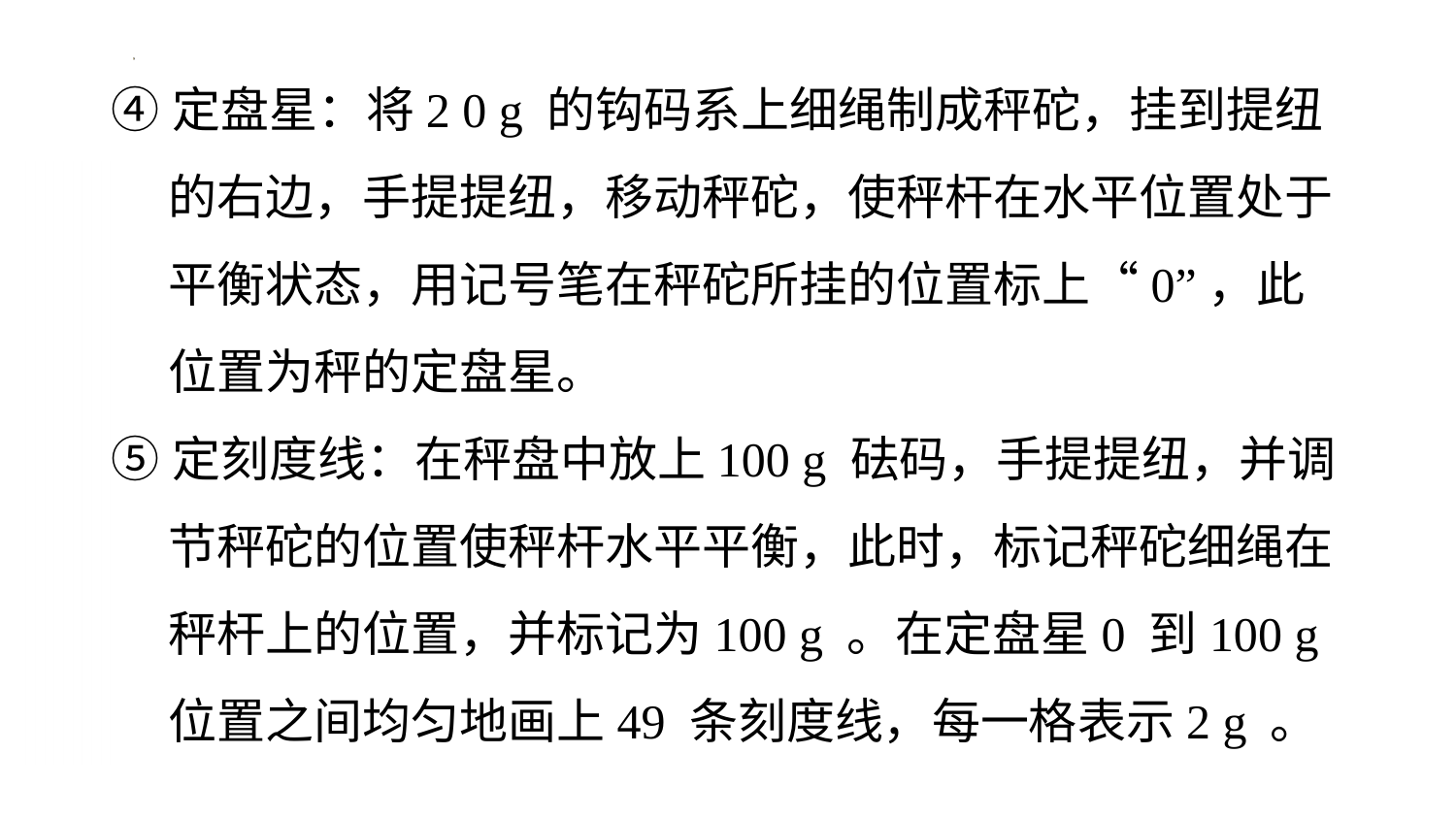

感悟新知
④定盘星：将2 0 g 的钩码系上细绳制成秤砣，挂到提纽的右边，手提提纽，移动秤砣，使秤杆在水平位置处于平衡状态，用记号笔在秤砣所挂的位置标上“0”，此位置为秤的定盘星。
⑤定刻度线：在秤盘中放上100 g 砝码，手提提纽，并调节秤砣的位置使秤杆水平平衡，此时，标记秤砣细绳在秤杆上的位置，并标记为100 g 。在定盘星0 到100 g 位置之间均匀地画上49 条刻度线，每一格表示2 g 。